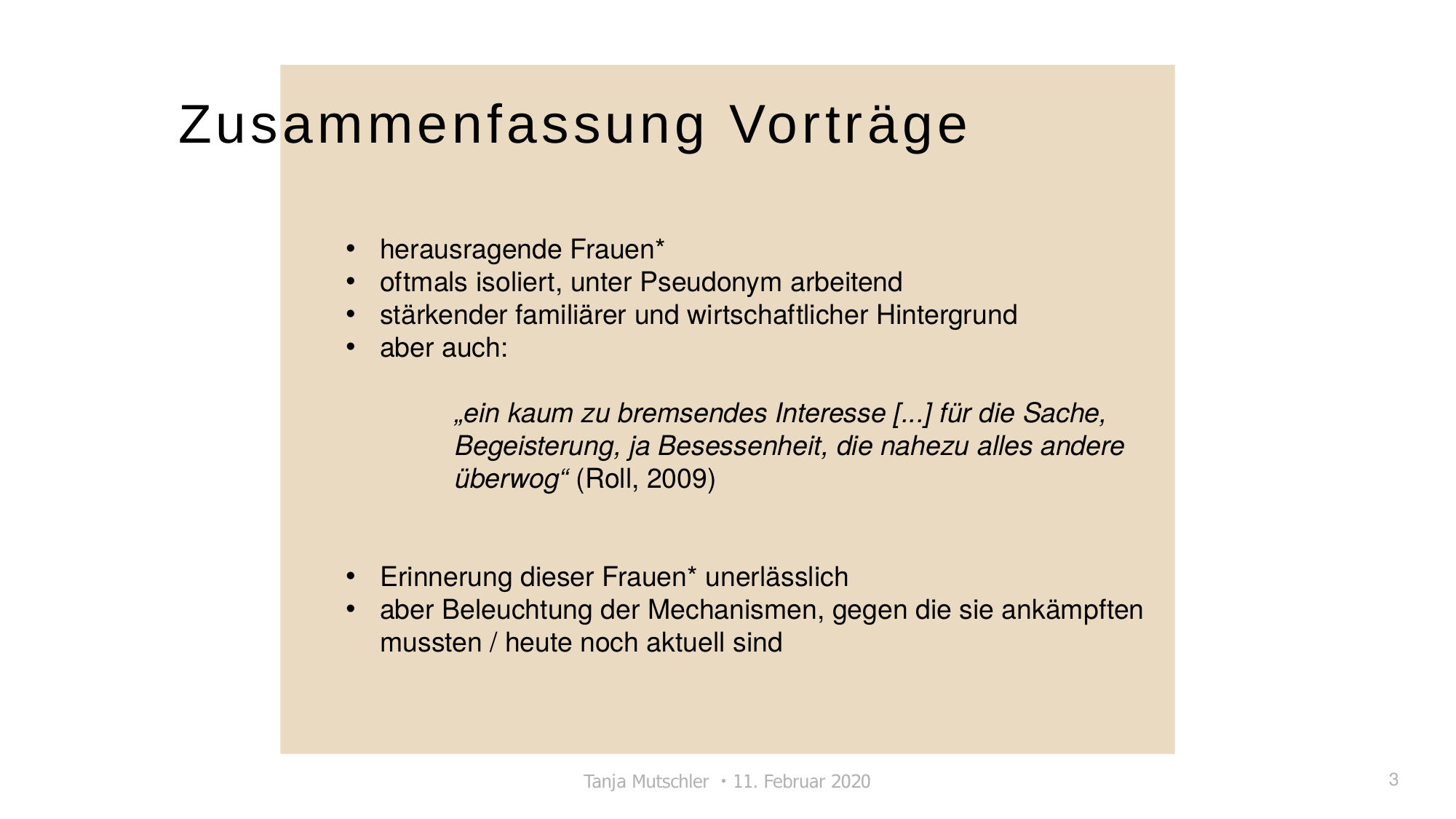

Zusammenfassung Vorträge
herausragende Frauen*
oftmals isoliert, unter Pseudonym arbeitend
stärkender familiärer und wirtschaftlicher Hintergrund
aber auch:

	„ein kaum zu bremsendes Interesse [...] für die Sache, 	Begeisterung, ja Besessenheit, die nahezu alles andere 	überwog“ (Roll, 2009)

Erinnerung dieser Frauen* unerlässlich
aber Beleuchtung der Mechanismen, gegen die sie ankämpften mussten / heute noch aktuell sind
Tanja Mutschler ・11. Februar 2020
3